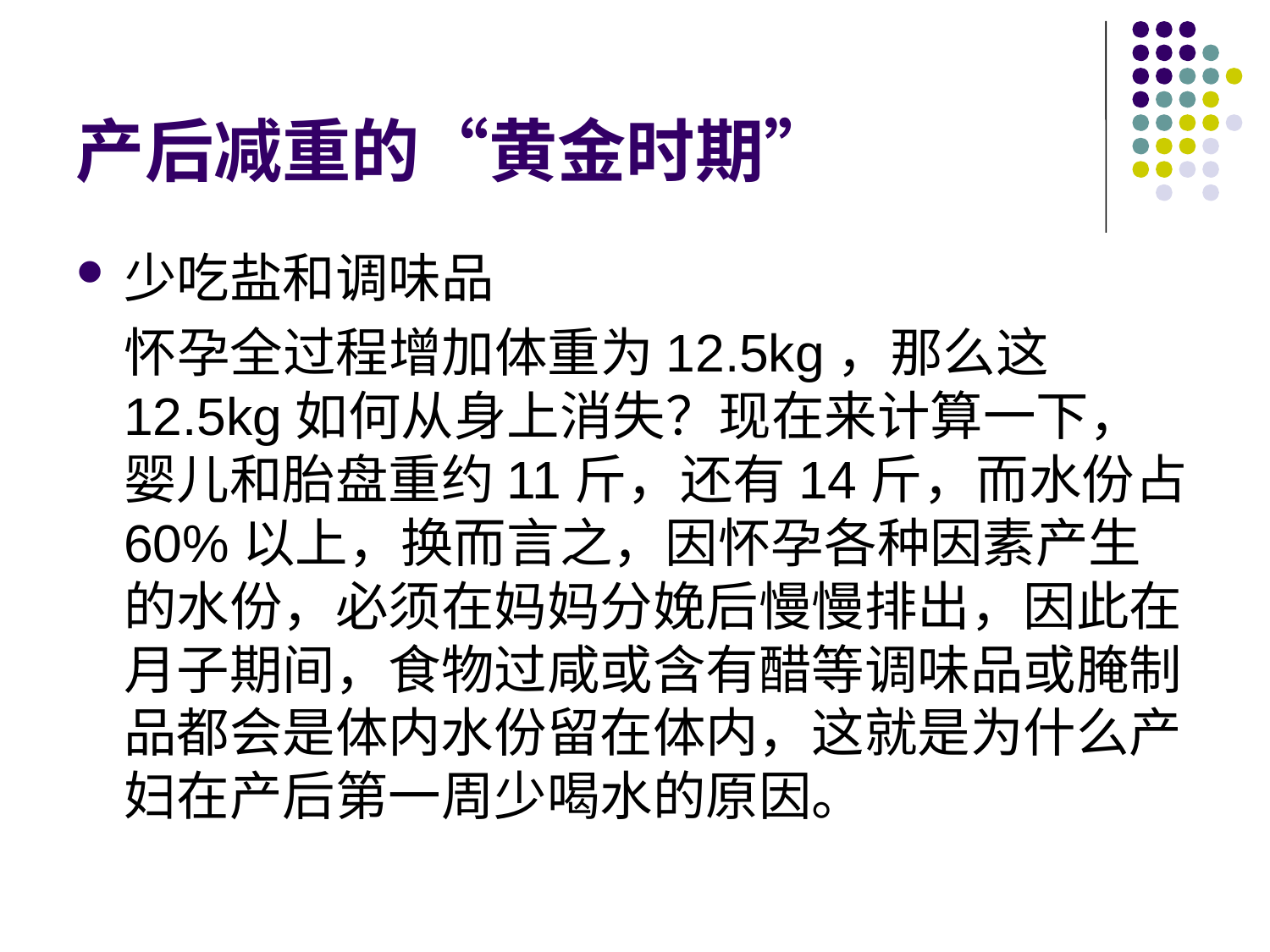

# 产后减重的“黄金时期”
少吃盐和调味品
   怀孕全过程增加体重为12.5kg，那么这12.5kg如何从身上消失？现在来计算一下，婴儿和胎盘重约11斤，还有14斤，而水份占60%以上，换而言之，因怀孕各种因素产生的水份，必须在妈妈分娩后慢慢排出，因此在月子期间，食物过咸或含有醋等调味品或腌制品都会是体内水份留在体内，这就是为什么产妇在产后第一周少喝水的原因。